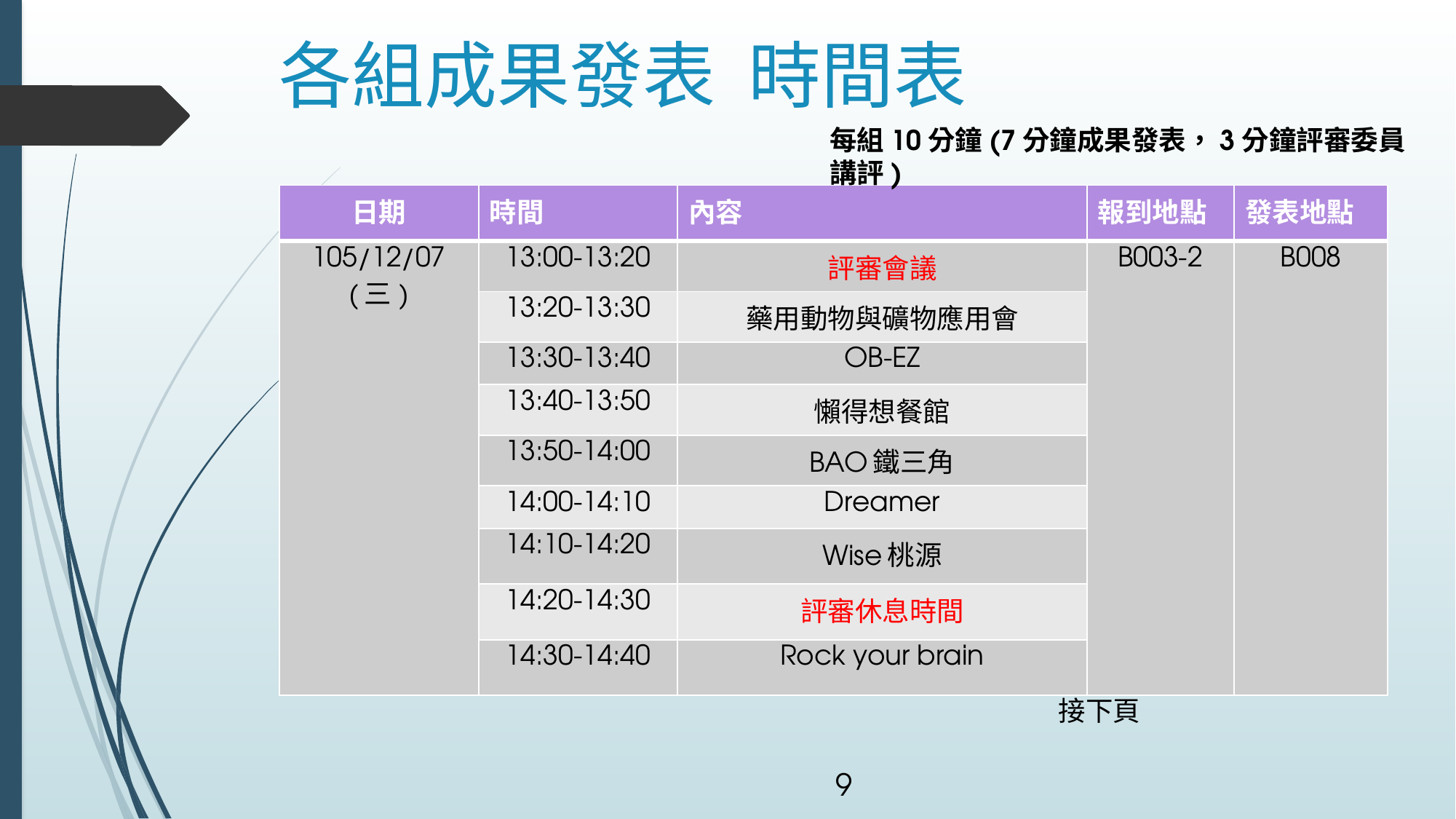

# 各組成果發表  時間表
每組10分鐘(7分鐘成果發表，3分鐘評審委員講評)
| 日期 | 時間 | 內容 | 報到地點 | 發表地點 |
| --- | --- | --- | --- | --- |
| 105/12/07(三) | 13:00-13:20 | 評審會議 | B003-2 | B008 |
|  | 13:20-13:30 | 藥用動物與礦物應用會 |  |  |
|  | 13:30-13:40 | OB-EZ |  |  |
|  | 13:40-13:50 | 懶得想餐館 |  |  |
|  | 13:50-14:00 | BAO鐵三角 |  |  |
|  | 14:00-14:10 | Dreamer |  |  |
|  | 14:10-14:20 | Wise桃源 |  |  |
|  | 14:20-14:30 | 評審休息時間 |  |  |
|  | 14:30-14:40 | Rock your brain |  |  |
接下頁
9